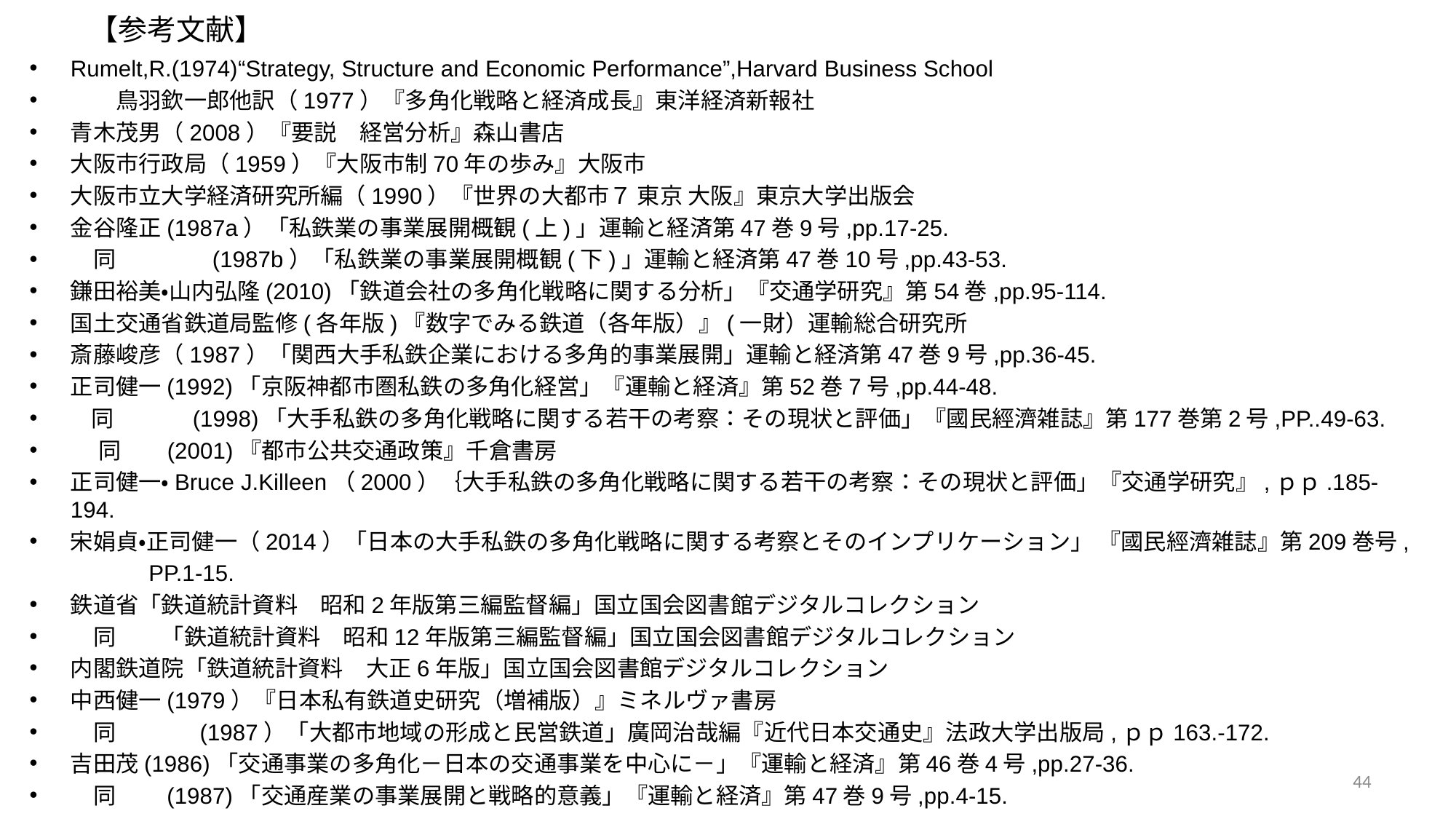

# 【参考文献】
Rumelt,R.(1974)“Strategy, Structure and Economic Performance”,Harvard Business School
　　鳥羽欽一郎他訳（1977）『多角化戦略と経済成長』東洋経済新報社
青木茂男（2008）『要説　経営分析』森山書店
大阪市行政局（1959）『大阪市制70年の歩み』大阪市
大阪市立大学経済研究所編（1990）『世界の大都市７ 東京 大阪』東京大学出版会
金谷隆正(1987a）「私鉄業の事業展開概観(上)」運輸と経済第47巻9号,pp.17-25.
　同　　　　(1987b）「私鉄業の事業展開概観(下)」運輸と経済第47巻10号,pp.43-53.
鎌田裕美・山内弘隆(2010)「鉄道会社の多角化戦略に関する分析」『交通学研究』第54巻,pp.95-114.
国土交通省鉄道局監修(各年版)『数字でみる鉄道（各年版）』(一財）運輸総合研究所
斎藤峻彦（1987）「関西大手私鉄企業における多角的事業展開」運輸と経済第47巻9号,pp.36-45.
正司健一(1992)「京阪神都市圏私鉄の多角化経営」『運輸と経済』第52巻7号,pp.44-48.
   同　　　 (1998)「大手私鉄の多角化戦略に関する若干の考察：その現状と評価」『國民經濟雑誌』第177巻第2号,PP..49-63.
　 同        (2001)『都市公共交通政策』千倉書房
正司健一・Bruce J.Killeen（2000）｛大手私鉄の多角化戦略に関する若干の考察：その現状と評価」『交通学研究』,ｐｐ.185-194.
宋娟貞・正司健一（2014）「日本の大手私鉄の多角化戦略に関する考察とそのインプリケーション」 『國民經濟雑誌』第209巻号,
　　　　　PP.1-15.
鉄道省「鉄道統計資料　昭和2年版第三編監督編」国立国会図書館デジタルコレクション
　同　　「鉄道統計資料　昭和12年版第三編監督編」国立国会図書館デジタルコレクション
内閣鉄道院「鉄道統計資料　大正6年版」国立国会図書館デジタルコレクション
中西健一(1979）『日本私有鉄道史研究（増補版）』ミネルヴァ書房
　同　　　  (1987）「大都市地域の形成と民営鉄道」廣岡治哉編『近代日本交通史』法政大学出版局,ｐｐ163.-172.
吉田茂(1986)「交通事業の多角化－日本の交通事業を中心に－」『運輸と経済』第46巻4号,pp.27-36.
　同　　(1987)「交通産業の事業展開と戦略的意義」『運輸と経済』第47巻9号,pp.4-15.
44